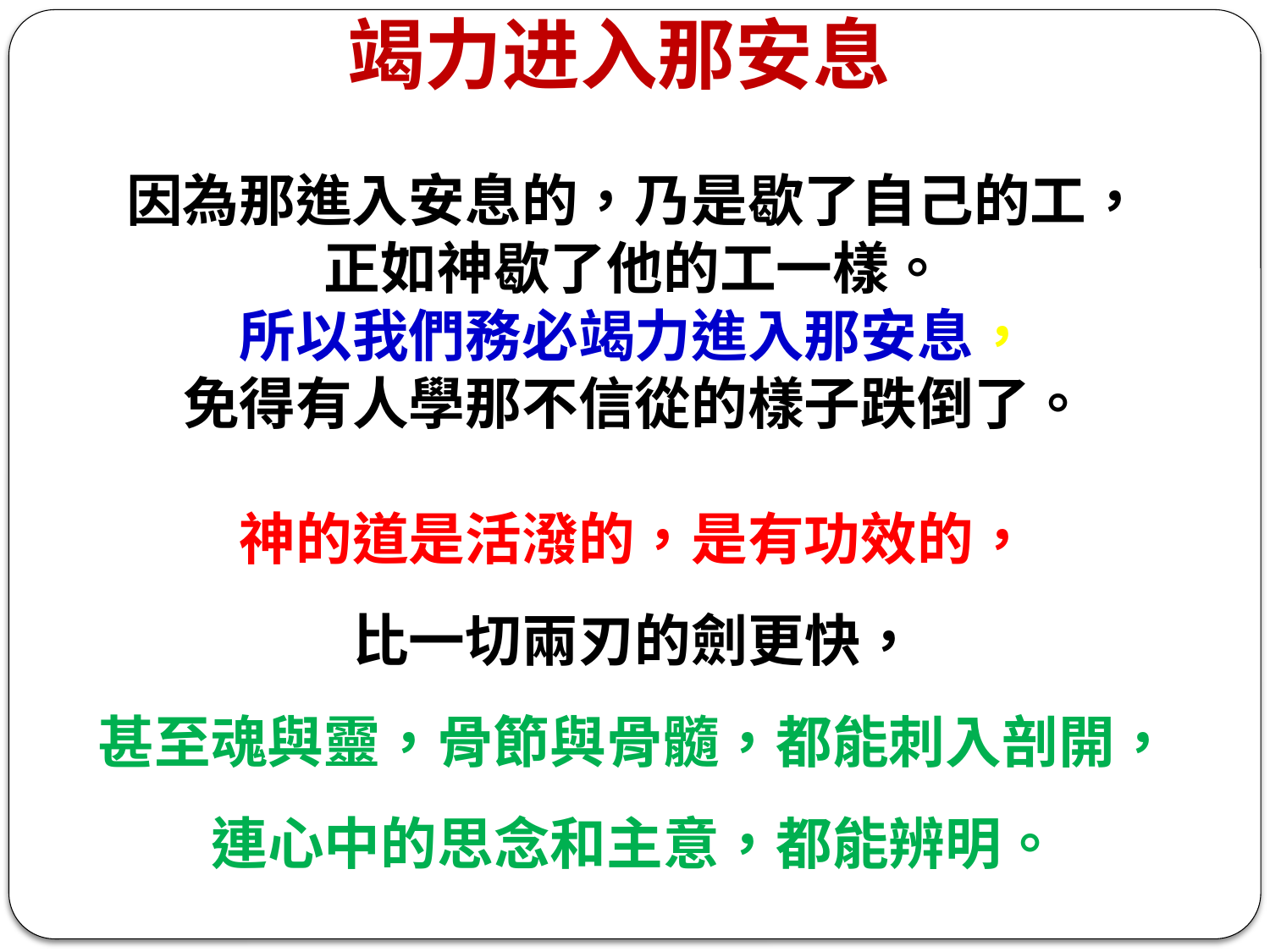

竭力进入那安息
因為那進入安息的，乃是歇了自己的工，
正如神歇了他的工一樣。
所以我們務必竭力進入那安息，
免得有人學那不信從的樣子跌倒了。

神的道是活潑的，是有功效的，
比一切兩刃的劍更快，
甚至魂與靈，骨節與骨髓，都能刺入剖開，
連心中的思念和主意，都能辨明。